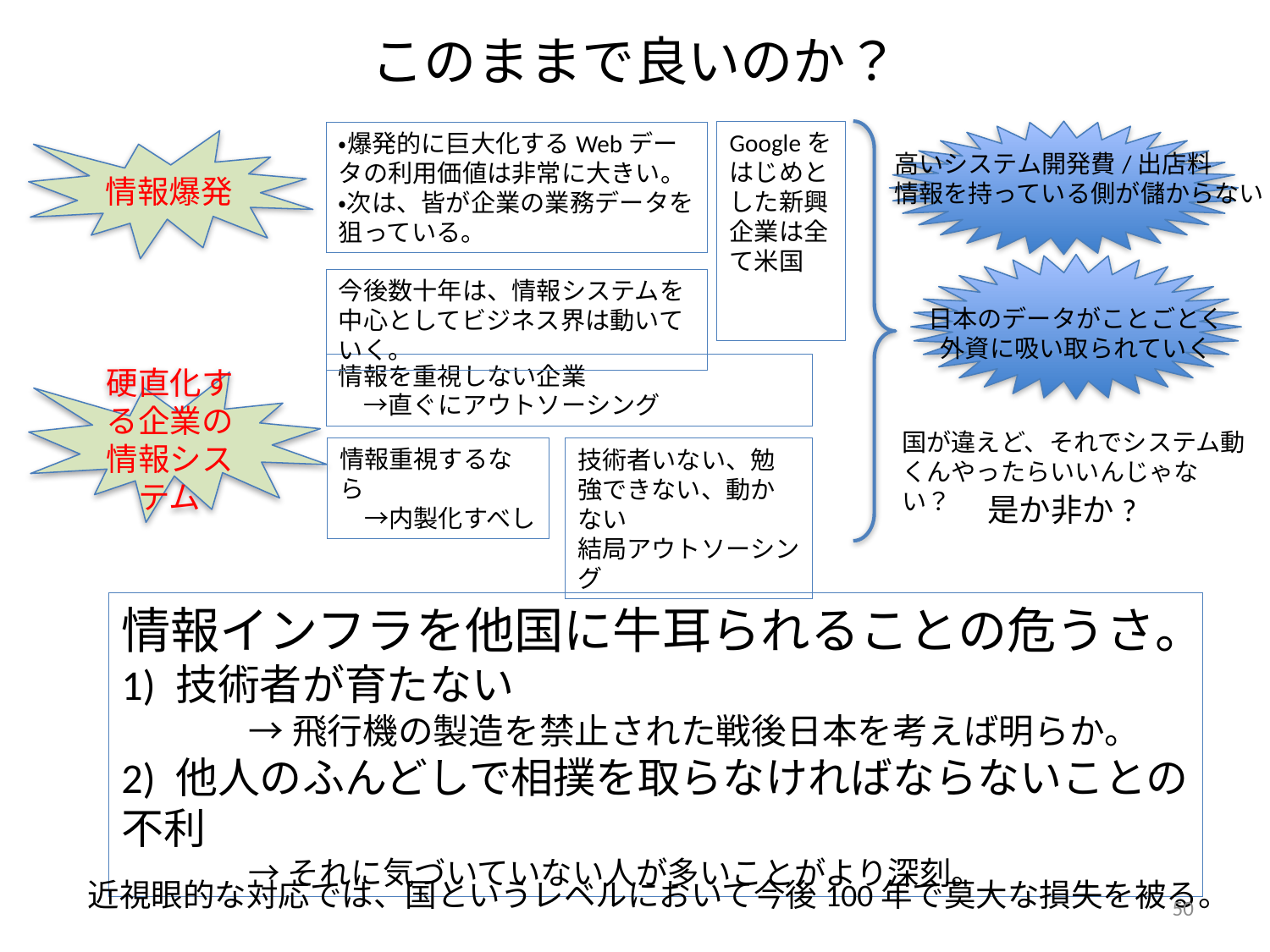

# このままで良いのか？
Googleをはじめとした新興企業は全て米国

・爆発的に巨大化するWebデータの利用価値は非常に大きい。
・次は、皆が企業の業務データを狙っている。
情報爆発
高いシステム開発費/出店料
情報を持っている側が儲からない

今後数十年は、情報システムを中心としてビジネス界は動いていく。
日本のデータがことごとく外資に吸い取られていく
情報を重視しない企業
　→直ぐにアウトソーシング
硬直化する企業の情報システム
国が違えど、それでシステム動くんやったらいいんじゃない？
情報重視するなら
　→内製化すべし
技術者いない、勉強できない、動かない
結局アウトソーシング
是か非か?
情報インフラを他国に牛耳られることの危うさ。
1) 技術者が育たない
	→飛行機の製造を禁止された戦後日本を考えば明らか。
2) 他人のふんどしで相撲を取らなければならないことの不利
	→それに気づいていない人が多いことがより深刻。
近視眼的な対応では、国というレベルにおいて今後100年で莫大な損失を被る。
50